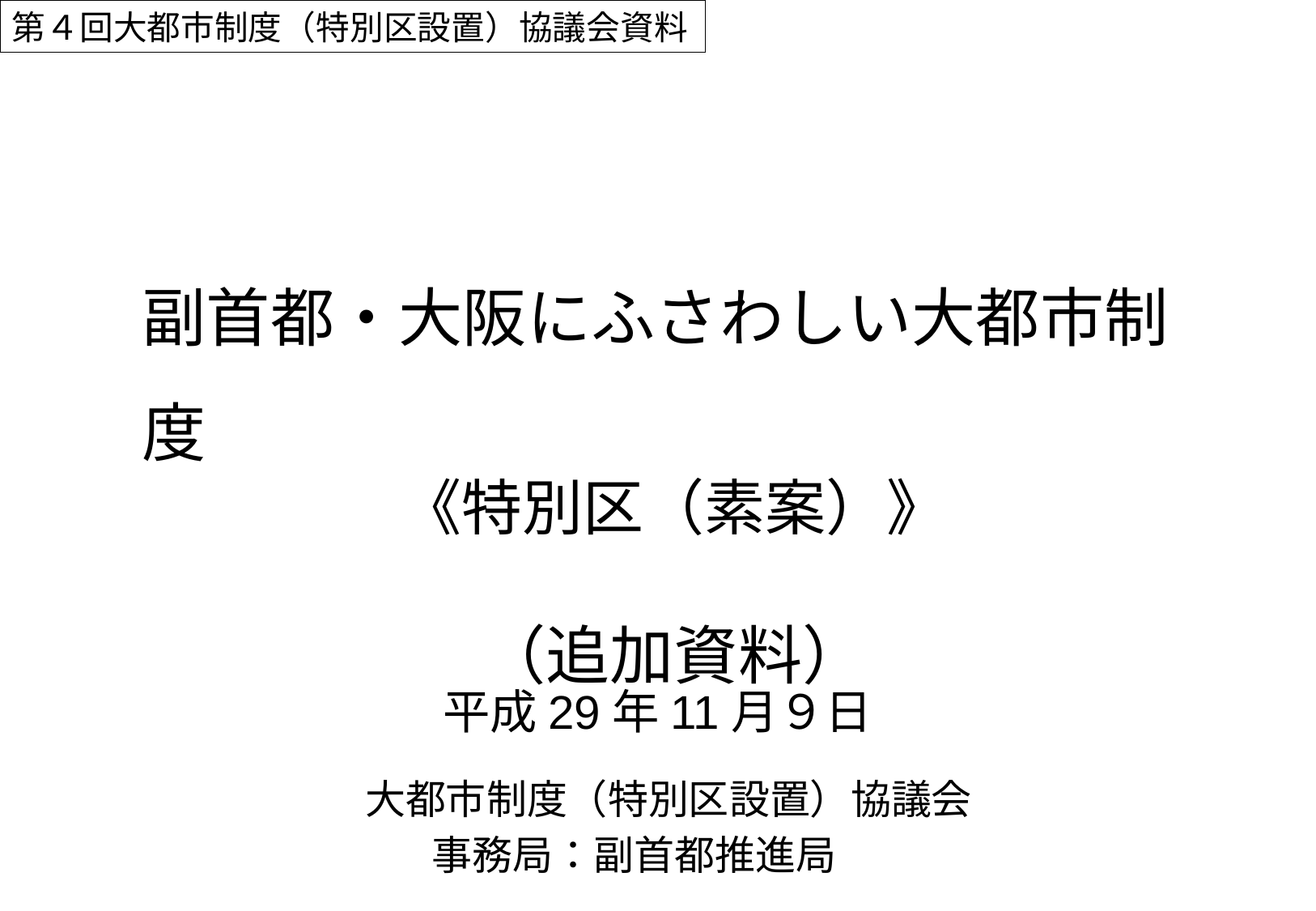

第４回大都市制度（特別区設置）協議会資料
副首都・大阪にふさわしい大都市制度
《特別区（素案）》

（追加資料）
平成29年11月９日

 大都市制度（特別区設置）協議会
事務局：副首都推進局